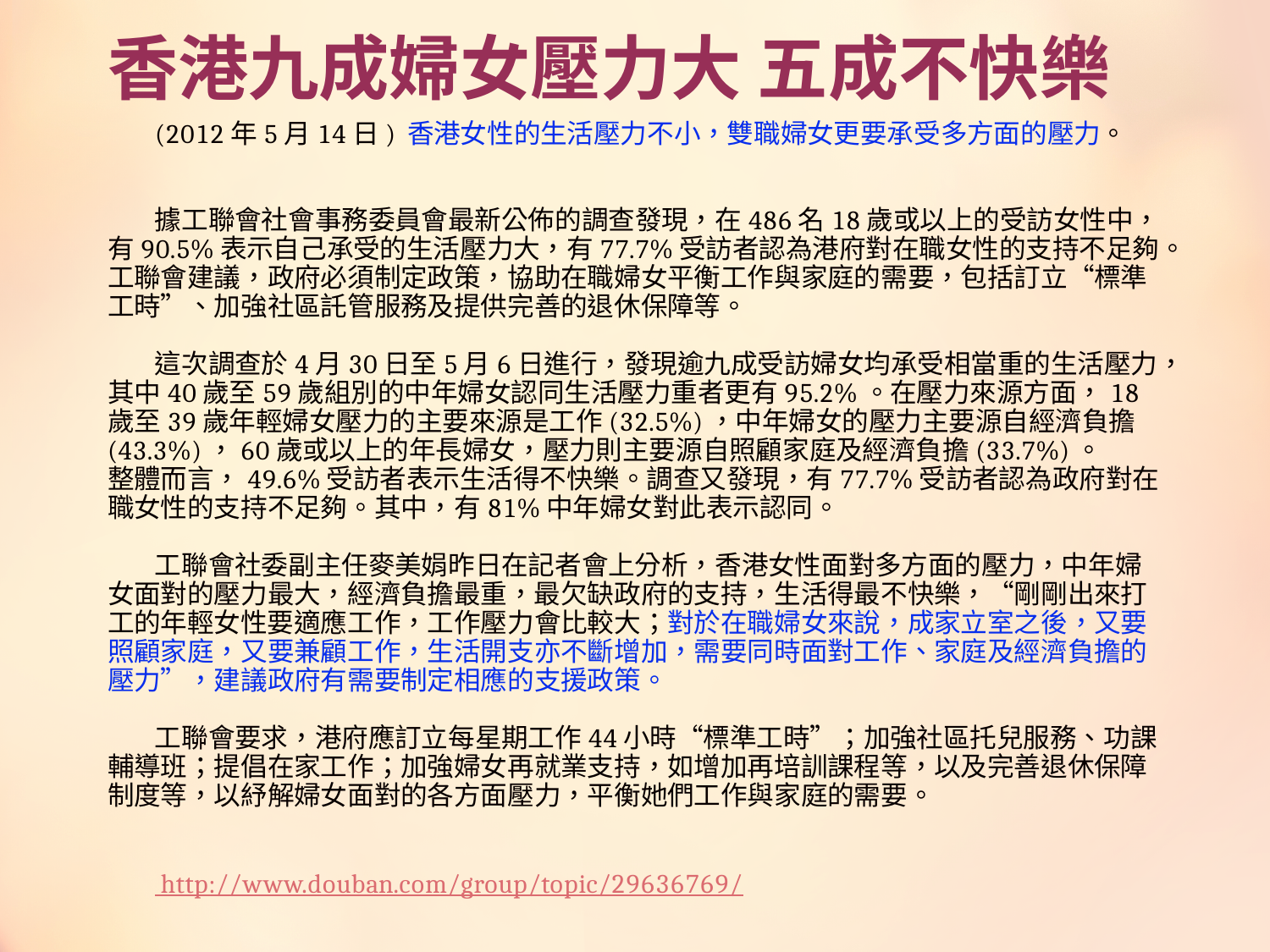

# 香港九成婦女壓力大 五成不快樂
(2012年5月14日) 香港女性的生活壓力不小，雙職婦女更要承受多方面的壓力。　　
        據工聯會社會事務委員會最新公佈的調查發現，在486名18歲或以上的受訪女性中，有90.5%表示自己承受的生活壓力大，有77.7%受訪者認為港府對在職女性的支持不足夠。工聯會建議，政府必須制定政策，協助在職婦女平衡工作與家庭的需要，包括訂立“標準工時”、加強社區託管服務及提供完善的退休保障等。　　
        這次調查於4月30日至5月6日進行，發現逾九成受訪婦女均承受相當重的生活壓力，其中40歲至59歲組別的中年婦女認同生活壓力重者更有95.2%。在壓力來源方面，18歲至39歲年輕婦女壓力的主要來源是工作(32.5%)，中年婦女的壓力主要源自經濟負擔(43.3%)，60歲或以上的年長婦女，壓力則主要源自照顧家庭及經濟負擔(33.7%)。　　整體而言，49.6%受訪者表示生活得不快樂。調查又發現，有77.7%受訪者認為政府對在職女性的支持不足夠。其中，有81%中年婦女對此表示認同。　　
        工聯會社委副主任麥美娟昨日在記者會上分析，香港女性面對多方面的壓力，中年婦女面對的壓力最大，經濟負擔最重，最欠缺政府的支持，生活得最不快樂，“剛剛出來打工的年輕女性要適應工作，工作壓力會比較大；對於在職婦女來說，成家立室之後，又要照顧家庭，又要兼顧工作，生活開支亦不斷增加，需要同時面對工作、家庭及經濟負擔的壓力”，建議政府有需要制定相應的支援政策。　　
     　
        工聯會要求，港府應訂立每星期工作44小時“標準工時”；加強社區托兒服務、功課輔導班；提倡在家工作；加強婦女再就業支持，如增加再培訓課程等，以及完善退休保障制度等，以紓解婦女面對的各方面壓力，平衡她們工作與家庭的需要。
 http://www.douban.com/group/topic/29636769/